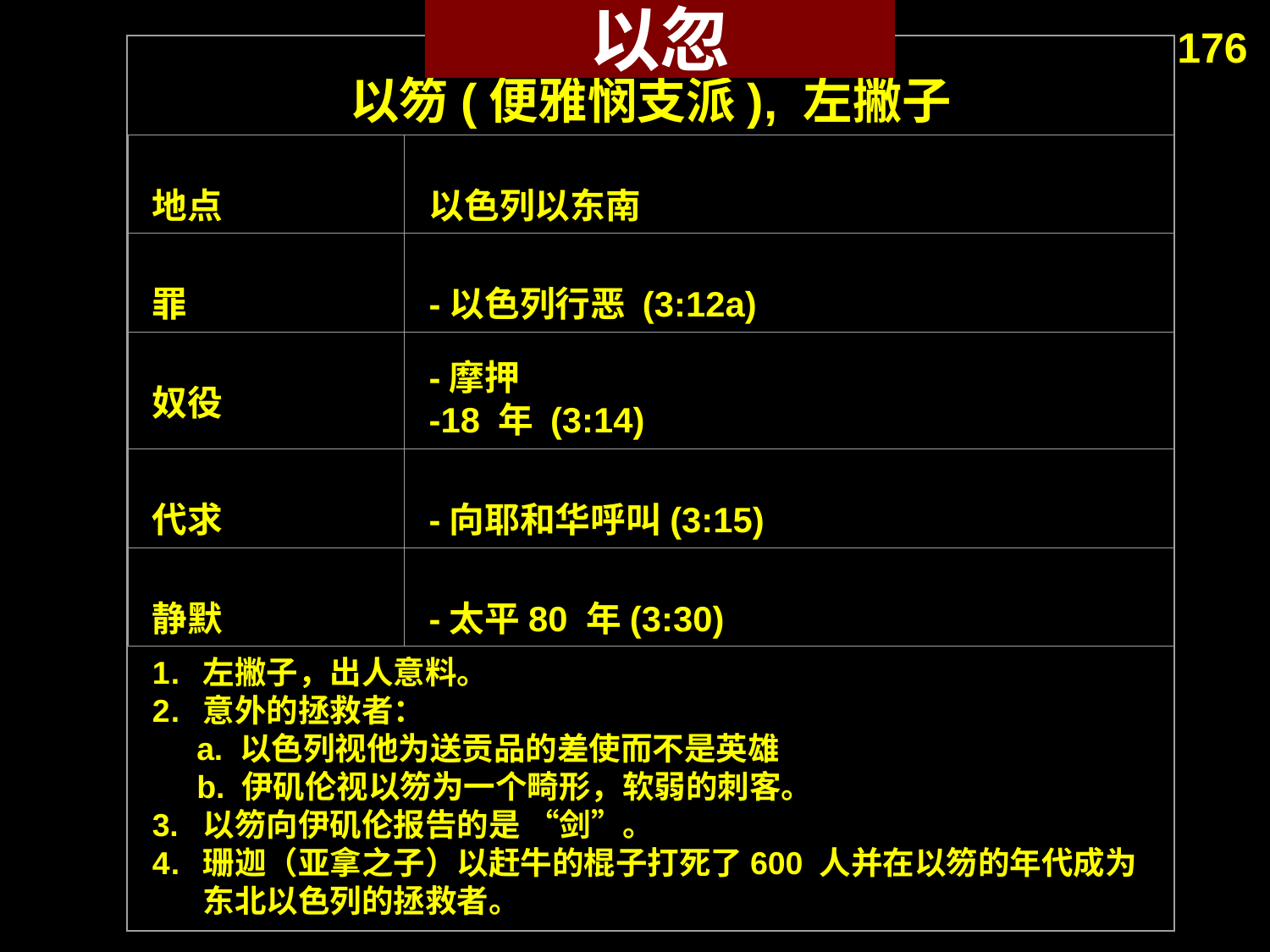

以忽
176

以笏(便雅悯支派), 左撇子

地点

以色列以东南

罪

-以色列行恶 (3:12a)

-摩押
-18 年 (3:14)

奴役

代求

-向耶和华呼叫(3:15)

静默

-太平80 年(3:30)

左撇子，出人意料。
意外的拯救者：
     a. 以色列视他为送贡品的差使而不是英雄
     b. 伊矶伦视以笏为一个畸形，软弱的刺客。
3.	以笏向伊矶伦报告的是 “剑”。
珊迦（亚拿之子）以赶牛的棍子打死了600 人并在以笏的年代成为东北以色列的拯救者。